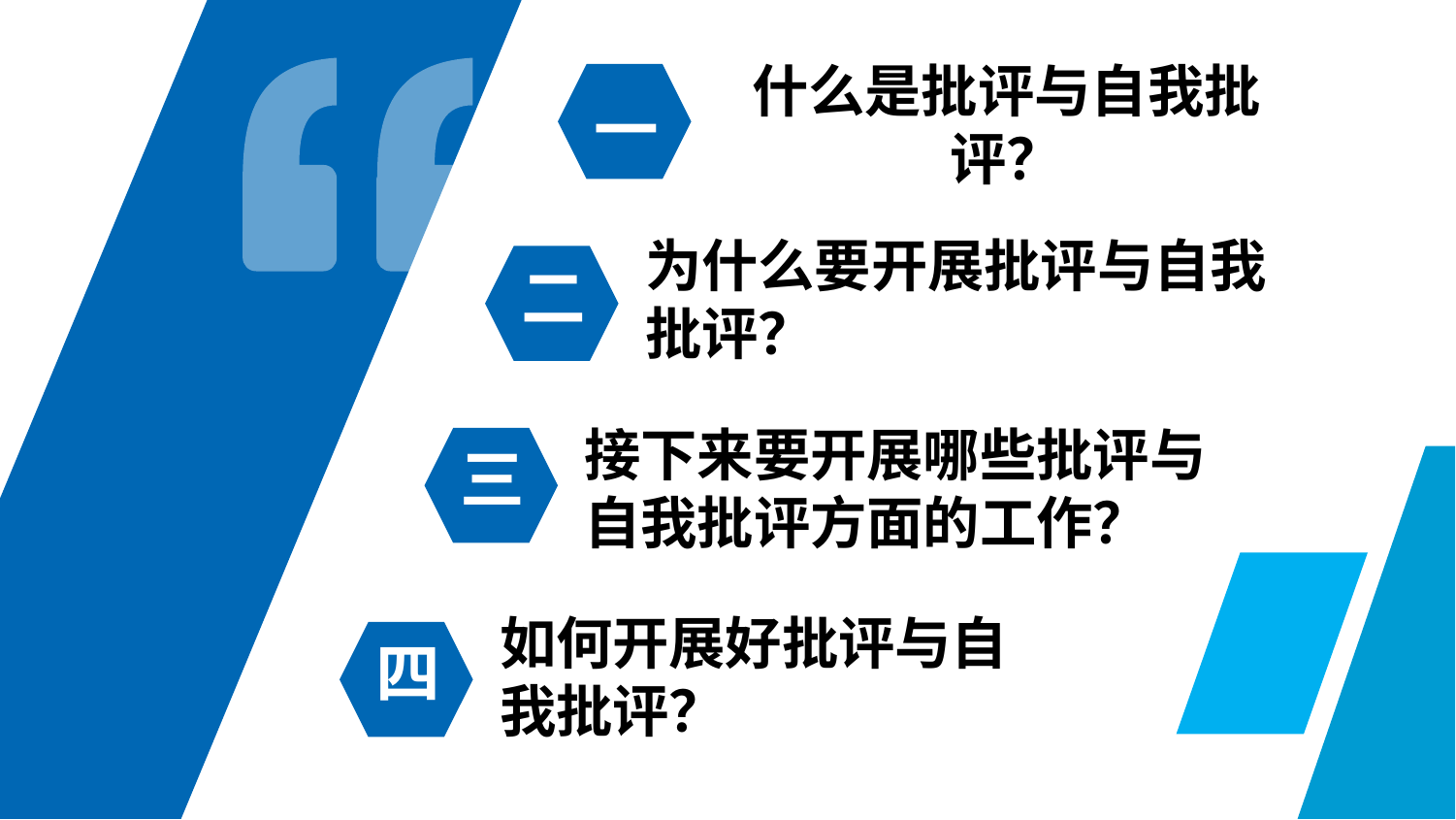

一
什么是批评与自我批评？

二
为什么要开展批评与自我批评？

三

接下来要开展哪些批评与自我批评方面的工作？

四
如何开展好批评与自我批评？